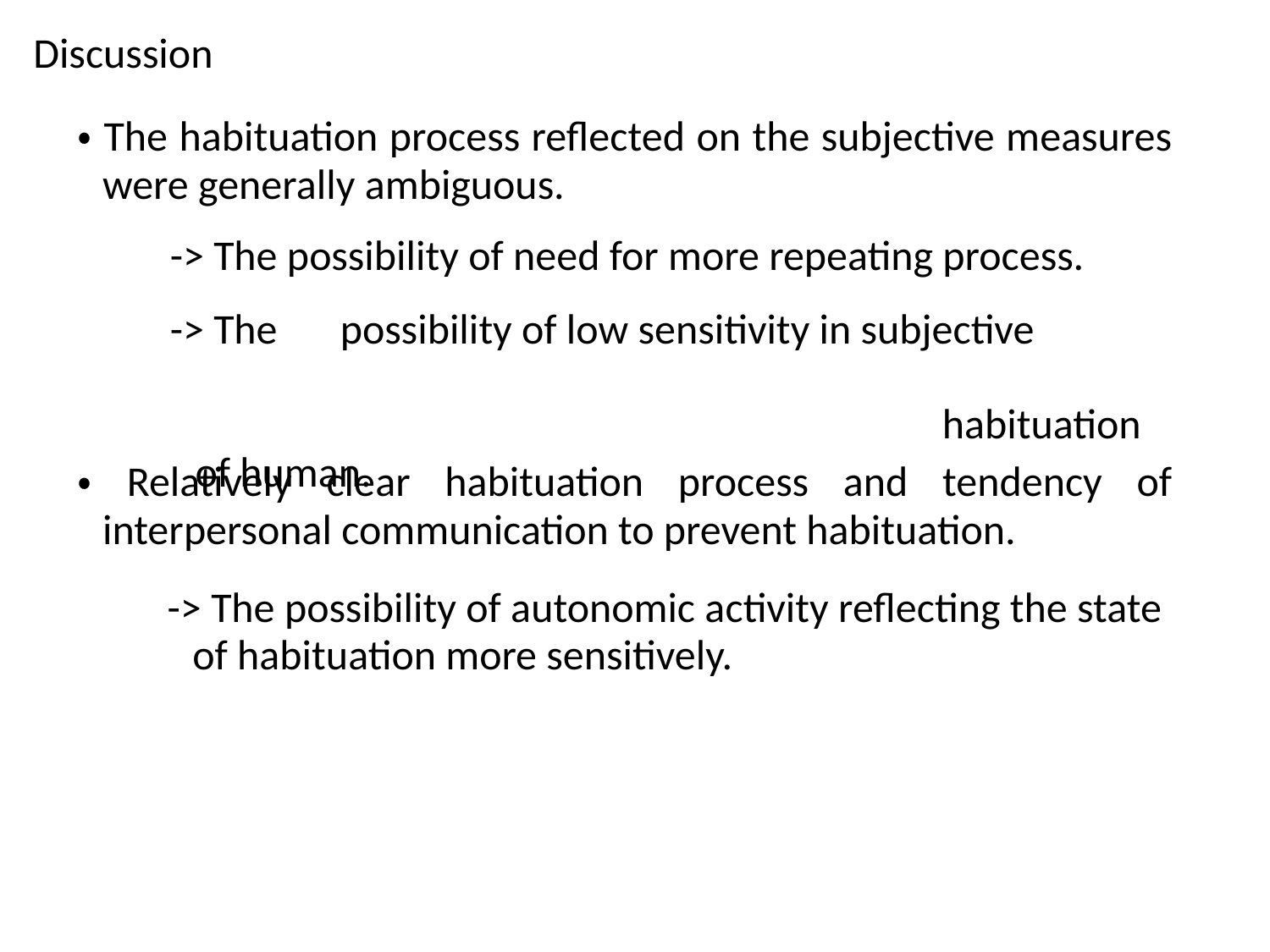

Discussion
・The habituation process reflected on the subjective measures were generally ambiguous.
-> The possibility of need for more repeating process.
-> The　possibility of low sensitivity in subjective
　　　　　　　　　　　　　　　　　　habituation of human.
・Relatively clear habituation process and tendency of interpersonal communication to prevent habituation.
-> The possibility of autonomic activity reflecting the state of habituation more sensitively.